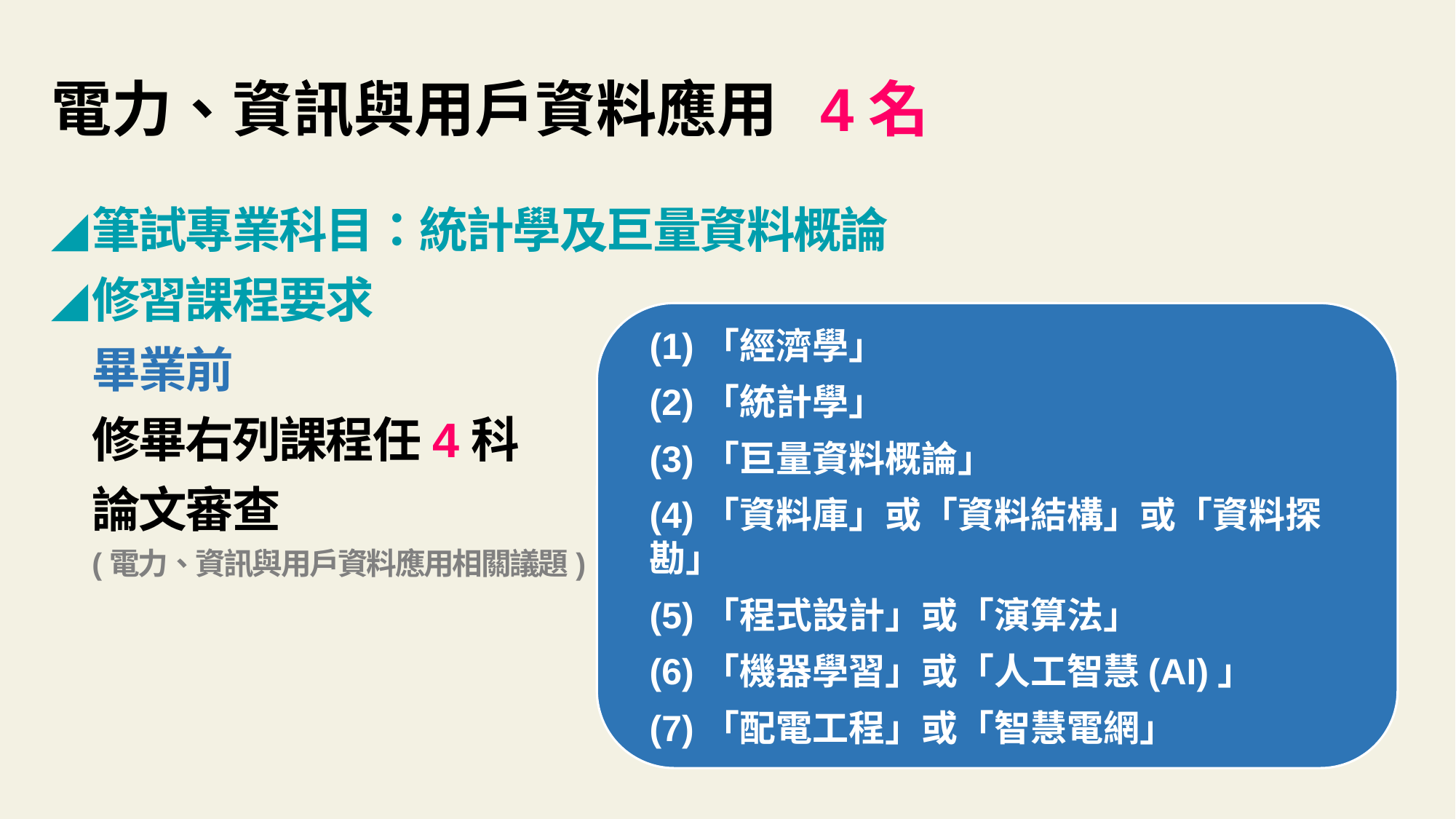

電力、資訊與用戶資料應用  4名
筆試專業科目：統計學及巨量資料概論
修習課程要求
畢業前
修畢右列課程任4科
論文審查
(電力、資訊與用戶資料應用相關議題)
(1)「經濟學」
(2)「統計學」
(3)「巨量資料概論」
(4)「資料庫」或「資料結構」或「資料探勘」
(5)「程式設計」或「演算法」
(6)「機器學習」或「人工智慧(AI)」
(7)「配電工程」或「智慧電網」